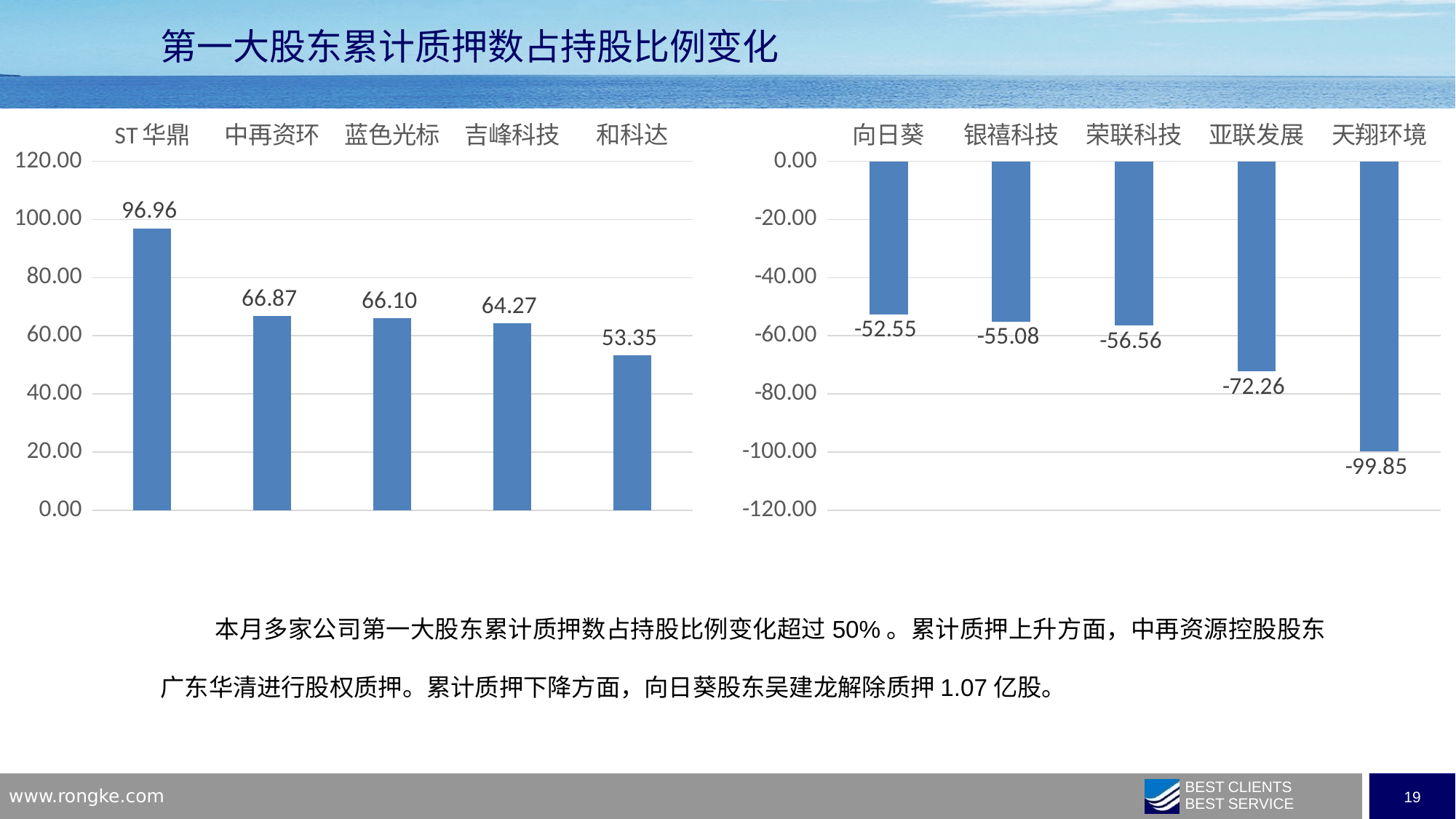

第一大股东累计质押数占持股比例变化

### Chart

| Category |  |
|---|---|
| ST华鼎 | 96.9561 |
| 中再资环 | 66.8727 |
| 蓝色光标 | 66.0997 |
| 吉峰科技 | 64.2675 |
| 和科达 | 53.351099999999995 |

### Chart

| Category |  |
|---|---|
| 向日葵 | -52.5541 |
| 银禧科技 | -55.075599999999994 |
| 荣联科技 | -56.5586 |
| 亚联发展 | -72.2564 |
| 天翔环境 | -99.8517 |
本月多家公司第一大股东累计质押数占持股比例变化超过50%。累计质押上升方面，中再资源控股股东广东华清进行股权质押。累计质押下降方面，向日葵股东吴建龙解除质押1.07亿股。